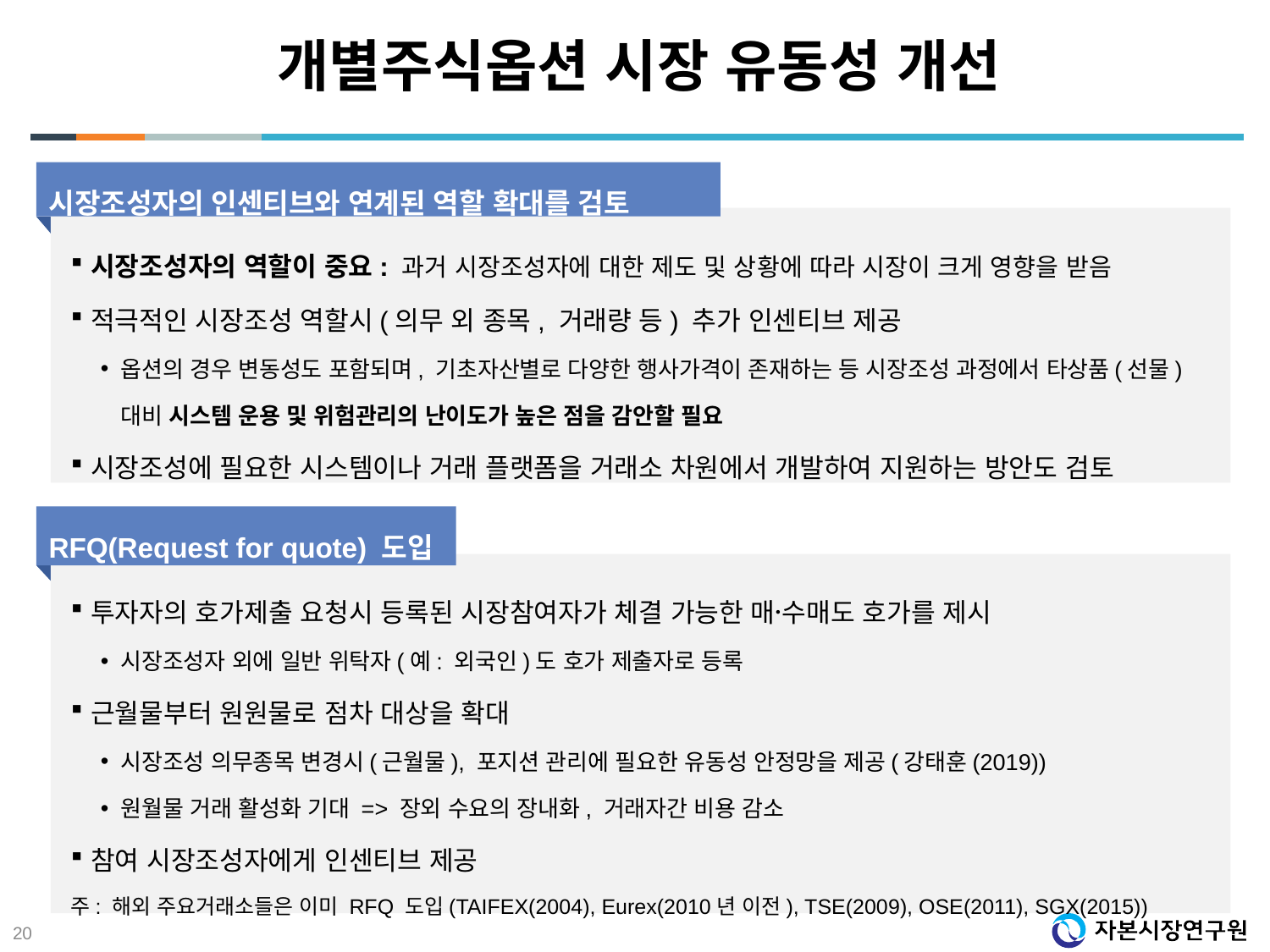

# 개별주식옵션 시장 유동성 개선
시장조성자의 인센티브와 연계된 역할 확대를 검토
시장조성자의 역할이 중요: 과거 시장조성자에 대한 제도 및 상황에 따라 시장이 크게 영향을 받음
적극적인 시장조성 역할시(의무 외 종목, 거래량 등) 추가 인센티브 제공
옵션의 경우 변동성도 포함되며, 기초자산별로 다양한 행사가격이 존재하는 등 시장조성 과정에서 타상품(선물) 대비 시스템 운용 및 위험관리의 난이도가 높은 점을 감안할 필요
시장조성에 필요한 시스템이나 거래 플랫폼을 거래소 차원에서 개발하여 지원하는 방안도 검토

RFQ(Request for quote) 도입
투자자의 호가제출 요청시 등록된 시장참여자가 체결 가능한 매수〮매도 호가를 제시
시장조성자 외에 일반 위탁자(예: 외국인)도 호가 제출자로 등록
근월물부터 원원물로 점차 대상을 확대
시장조성 의무종목 변경시(근월물), 포지션 관리에 필요한 유동성 안정망을 제공(강태훈(2019))
원월물 거래 활성화 기대 => 장외 수요의 장내화, 거래자간 비용 감소
참여 시장조성자에게 인센티브 제공
주: 해외 주요거래소들은 이미 RFQ 도입(TAIFEX(2004), Eurex(2010년 이전), TSE(2009), OSE(2011), SGX(2015))

20